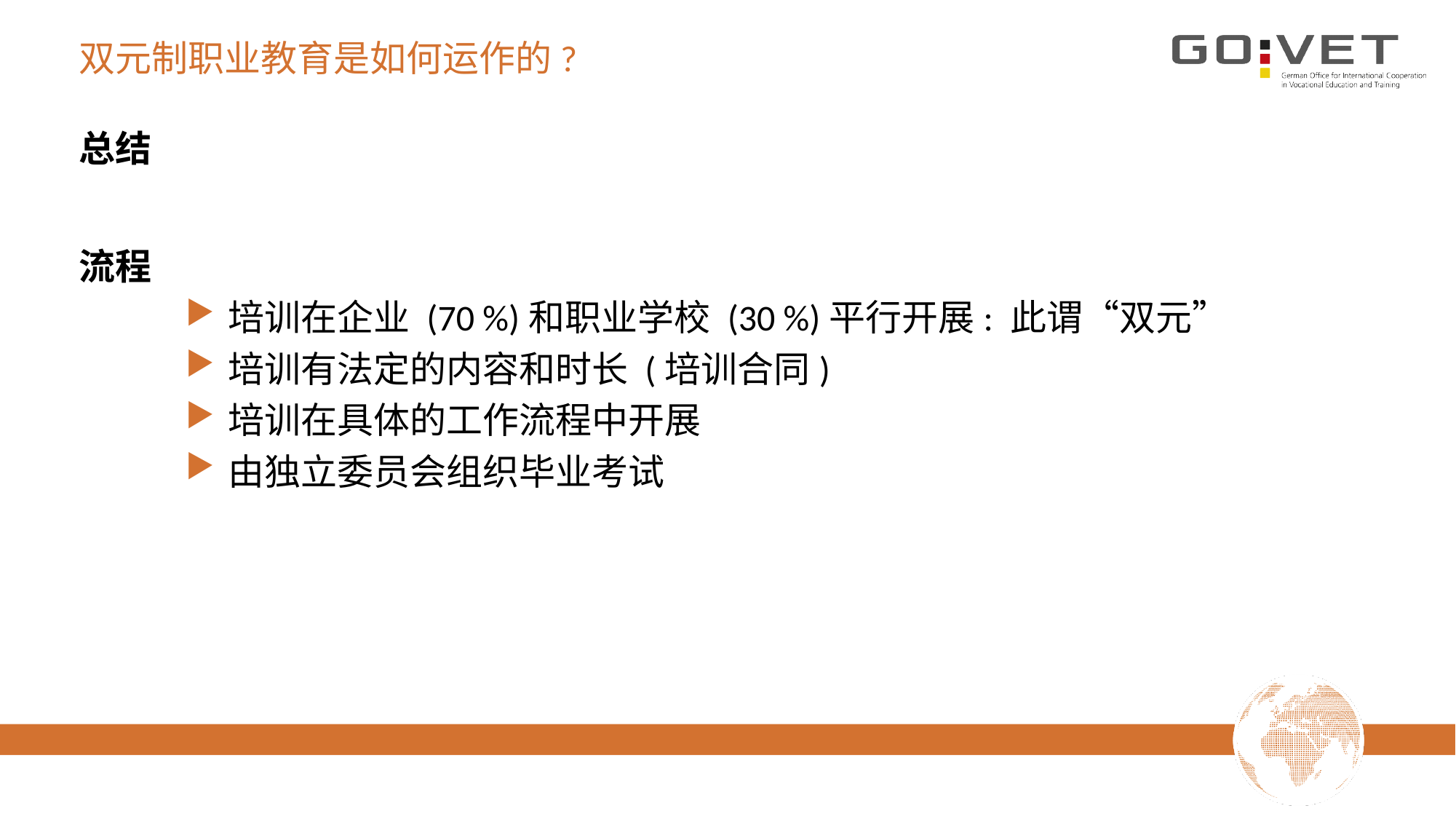

# 双元制职业教育是如何运作的?
总结

流程
培训在企业 (70 %)和职业学校 (30 %)平行开展: 此谓“双元”
培训有法定的内容和时长 (培训合同)
培训在具体的工作流程中开展
由独立委员会组织毕业考试